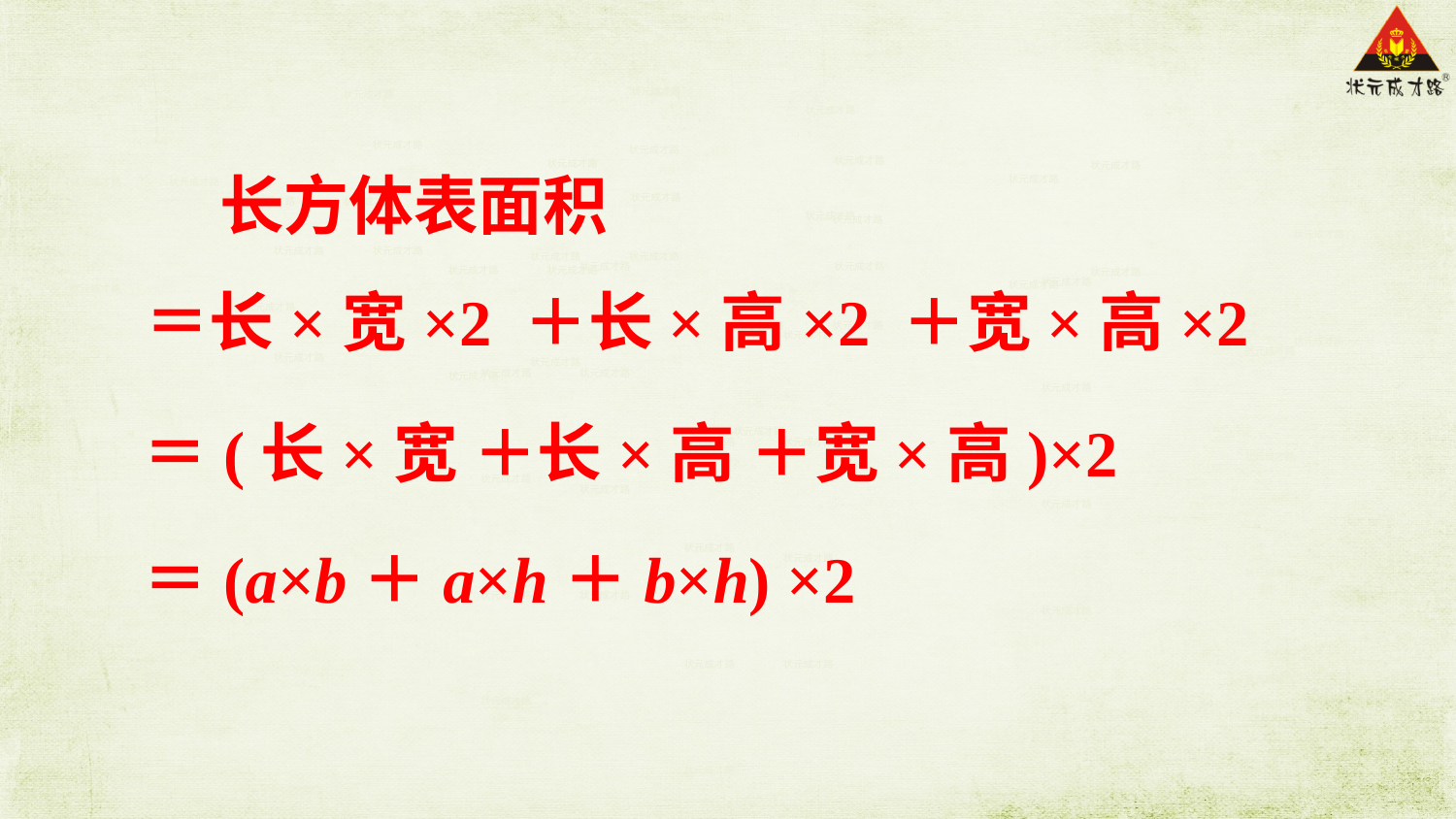

状元成才路
状元成才路
状元成才路
状元成才路
    长方体表面积
＝长×宽×2 ＋长×高×2 ＋宽×高×2
状元成才路
状元成才路
状元成才路
状元成才路
状元成才路
状元成才路
状元成才路
状元成才路
状元成才路
状元成才路
状元成才路
状元成才路
状元成才路
状元成才路
状元成才路
状元成才路
状元成才路
状元成才路
状元成才路
＝(长×宽 ＋长×高 ＋宽×高)×2
状元成才路
状元成才路
状元成才路
＝(a×b＋a×h＋b×h) ×2
状元成才路
状元成才路
状元成才路
状元成才路